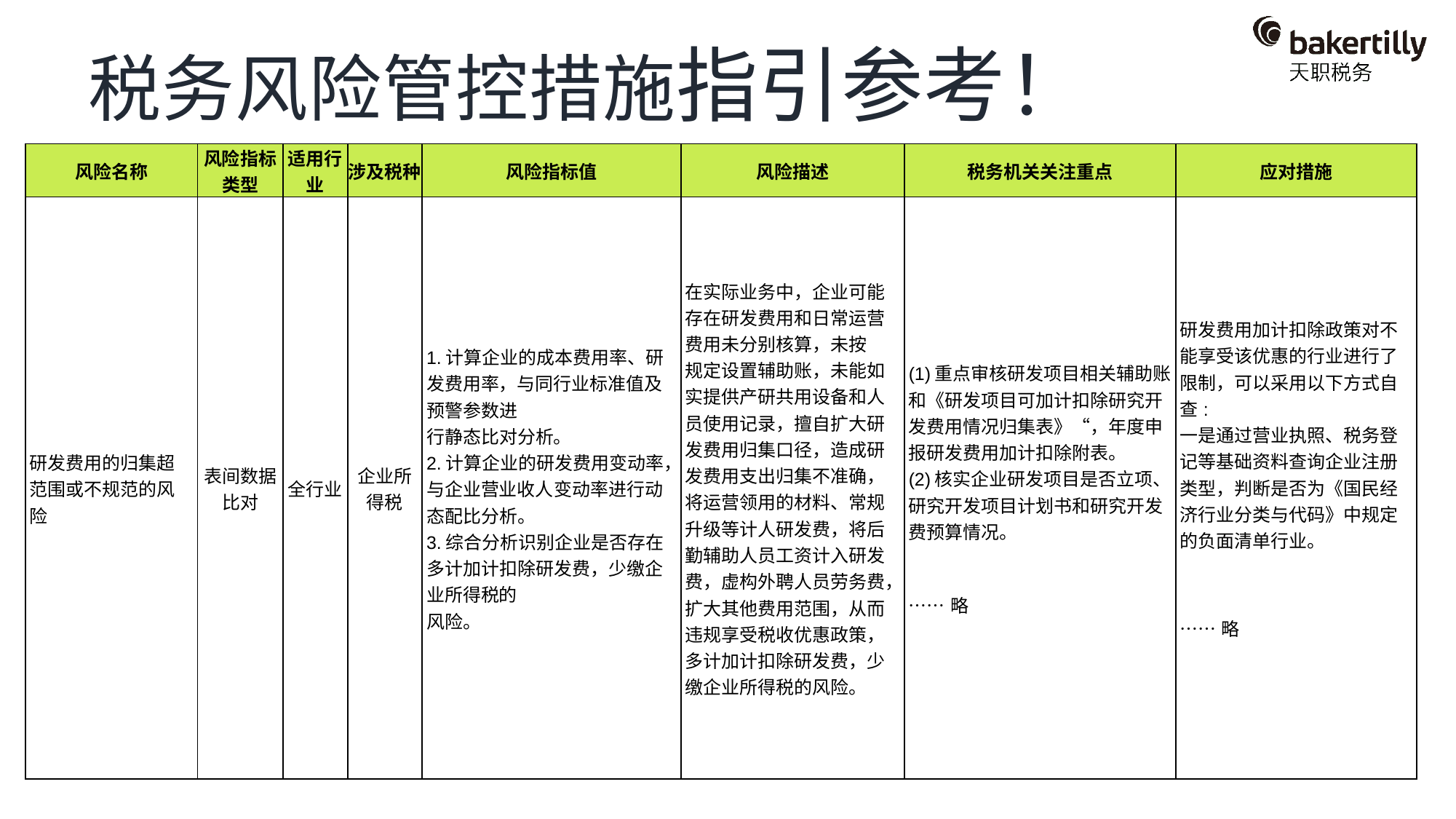

税务风险管控措施指引参考！
| 风险名称 | 风险指标类型 | 适用行业 | 涉及税种 | 风险指标值 | 风险描述 | 税务机关关注重点 | 应对措施 |
| --- | --- | --- | --- | --- | --- | --- | --- |
| 研发费用的归集超范围或不规范的风险 | 表间数据比对 | 全行业 | 企业所得税 | 1.计算企业的成本费用率、研发费用率，与同行业标准值及预警参数进 行静态比对分析。 2.计算企业的研发费用变动率，与企业营业收人变动率进行动态配比分析。 3.综合分析识别企业是否存在多计加计扣除研发费，少缴企业所得税的 风险。 | 在实际业务中，企业可能存在研发费用和日常运营费用未分别核算，未按 规定设置辅助账，未能如实提供产研共用设备和人员使用记录，擅自扩大研发费用归集口径，造成研发费用支出归集不准确，将运营领用的材料、常规升级等计人研发费，将后勤辅助人员工资计入研发费，虚构外聘人员劳务费，扩大其他费用范围，从而违规享受税收优惠政策，多计加计扣除研发费，少缴企业所得税的风险。 | (1)重点审核研发项目相关辅助账和《研发项目可加计扣除研究开发费用情况归集表》“，年度申报研发费用加计扣除附表。 (2)核实企业研发项目是否立项、研究开发项目计划书和研究开发费预算情况。 ……略 | 研发费用加计扣除政策对不能享受该优惠的行业进行了限制，可以采用以下方式自查: 一是通过营业执照、税务登记等基础资料查询企业注册类型，判断是否为《国民经济行业分类与代码》中规定的负面清单行业。 ……略 |